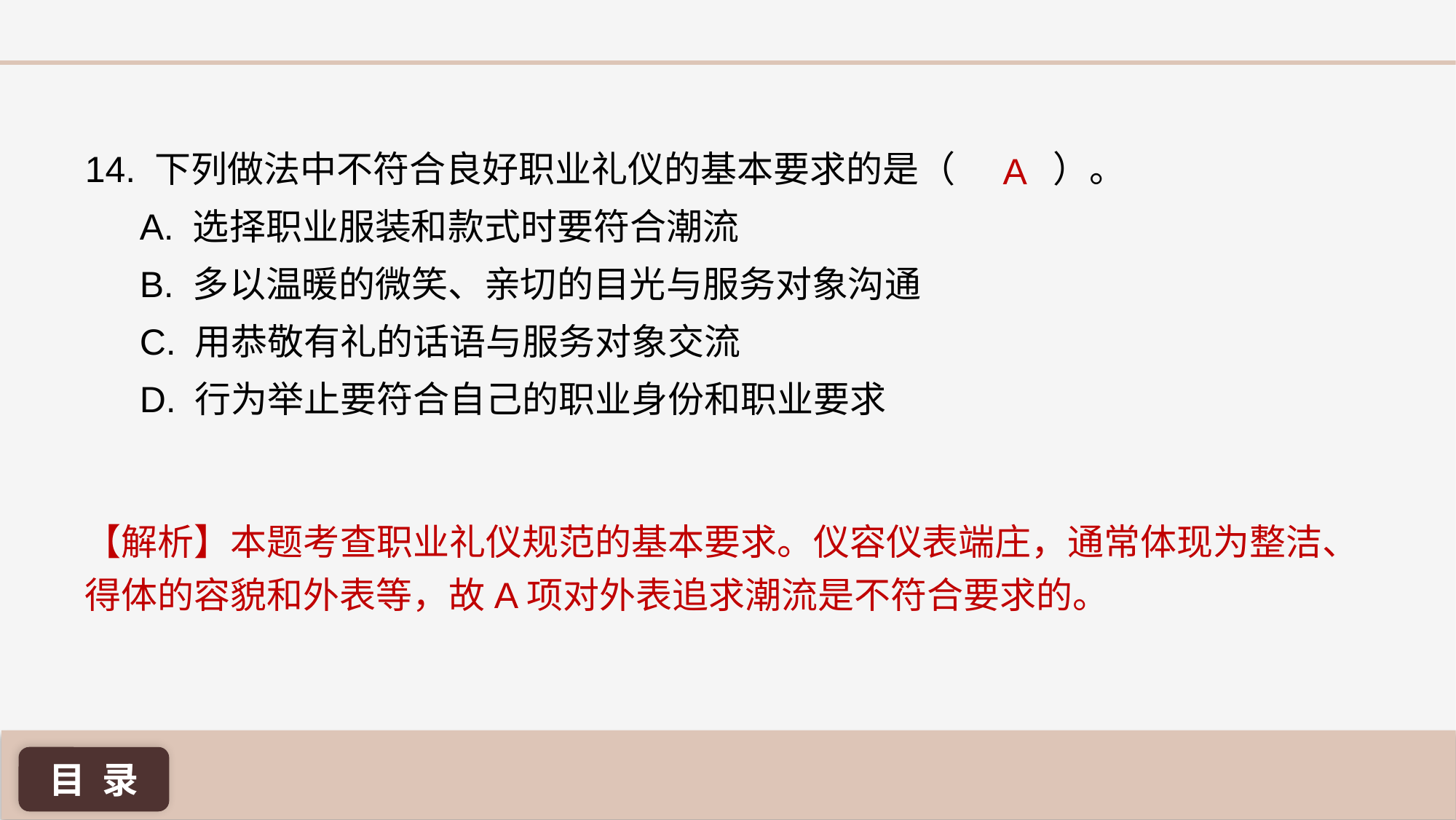

A
14. 下列做法中不符合良好职业礼仪的基本要求的是（            ）。
A. 选择职业服装和款式时要符合潮流
B. 多以温暖的微笑、亲切的目光与服务对象沟通
C. 用恭敬有礼的话语与服务对象交流
D. 行为举止要符合自己的职业身份和职业要求
【解析】本题考查职业礼仪规范的基本要求。仪容仪表端庄，通常体现为整洁、得体的容貌和外表等，故A项对外表追求潮流是不符合要求的。